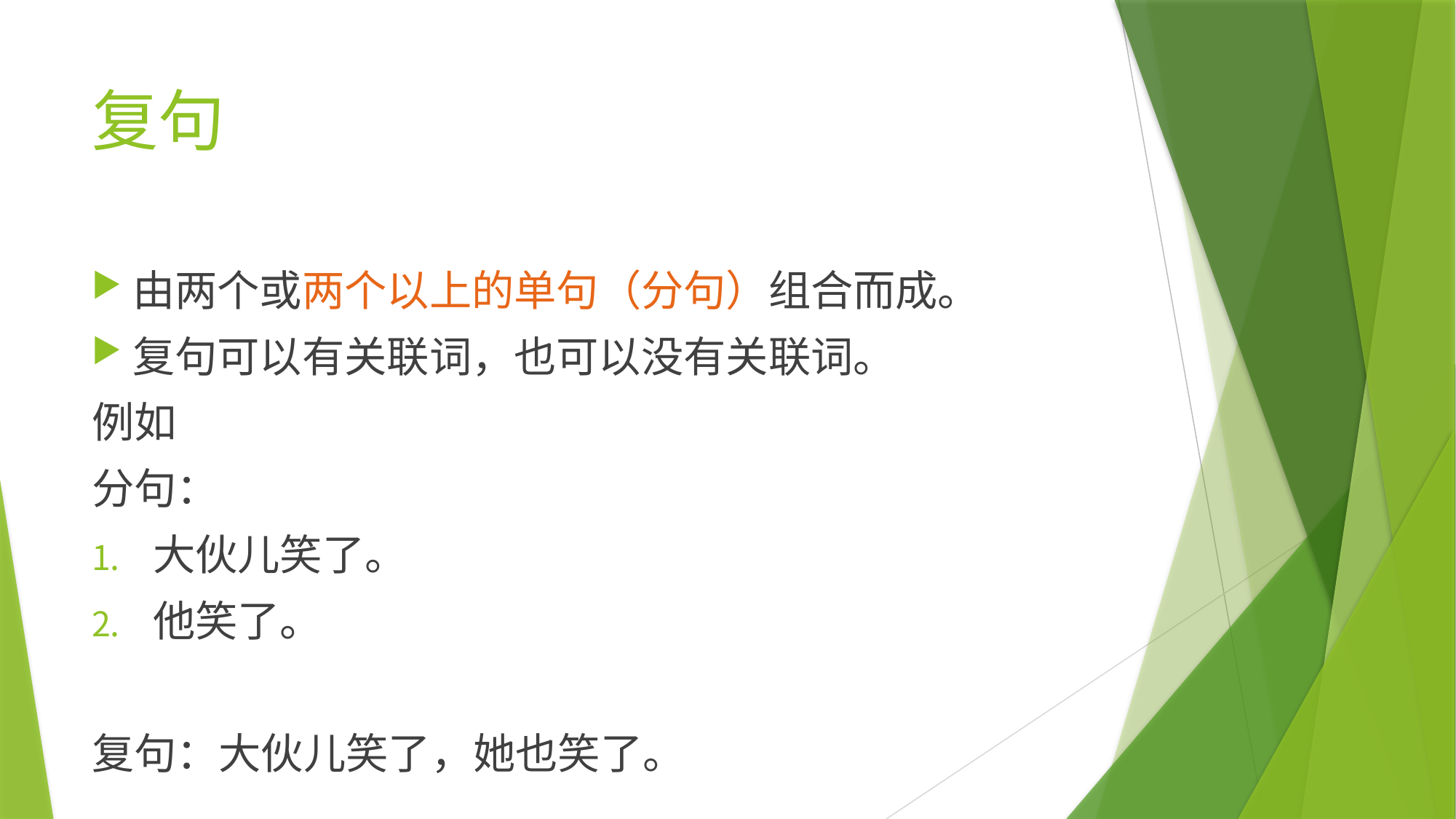

# 复句
由两个或两个以上的单句（分句）组合而成。
复句可以有关联词，也可以没有关联词。
例如
分句：
大伙儿笑了。
他笑了。

复句：大伙儿笑了，她也笑了。